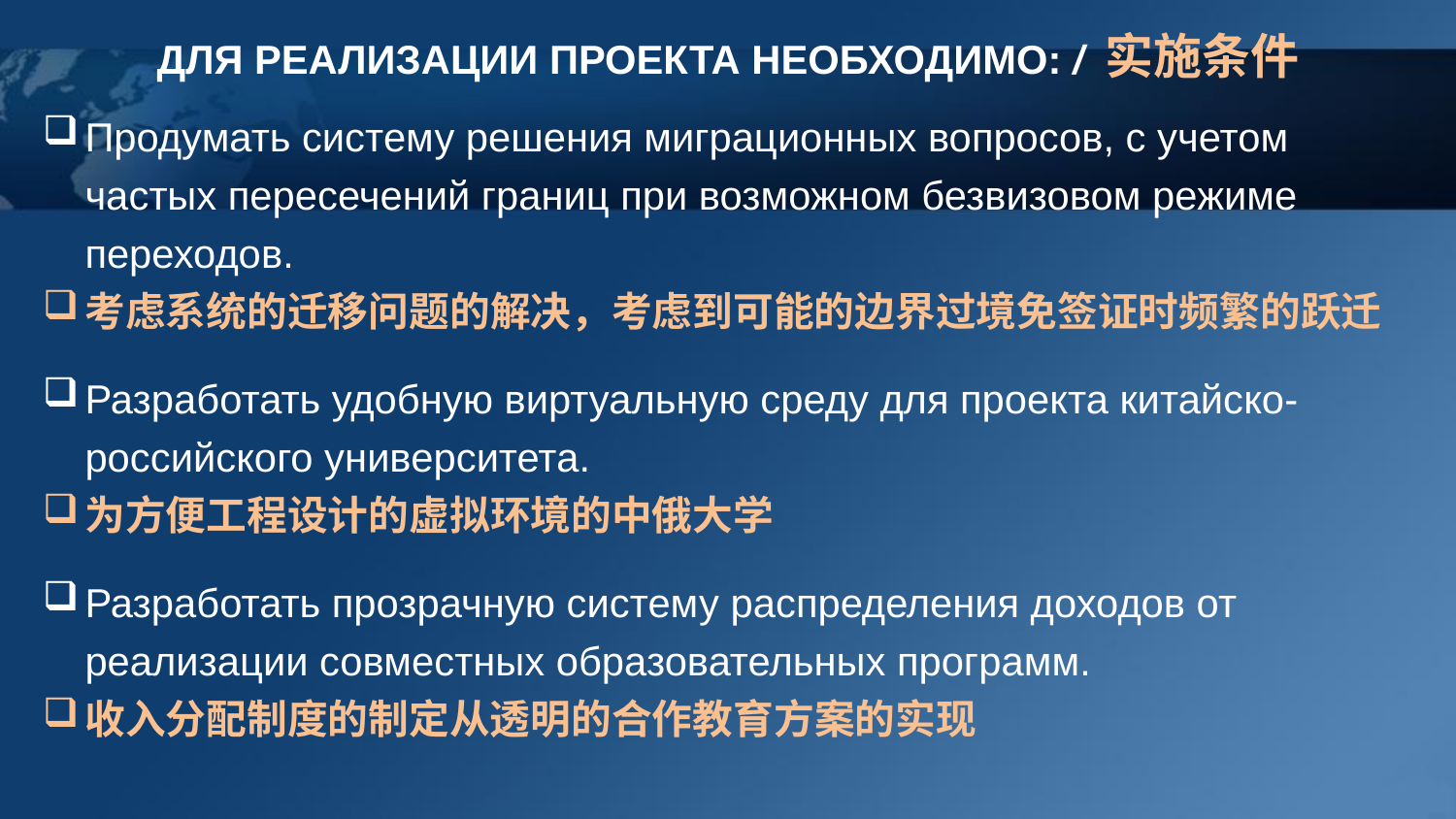

ДЛЯ РЕАЛИЗАЦИИ ПРОЕКТА НЕОБХОДИМО: / 实施条件
Продумать систему решения миграционных вопросов, с учетом частых пересечений границ при возможном безвизовом режиме переходов.
考虑系统的迁移问题的解决，考虑到可能的边界过境免签证时频繁的跃迁

Разработать удобную виртуальную среду для проекта китайско-российского университета.
为方便工程设计的虚拟环境的中俄大学

Разработать прозрачную систему распределения доходов от реализации совместных образовательных программ.
收入分配制度的制定从透明的合作教育方案的实现